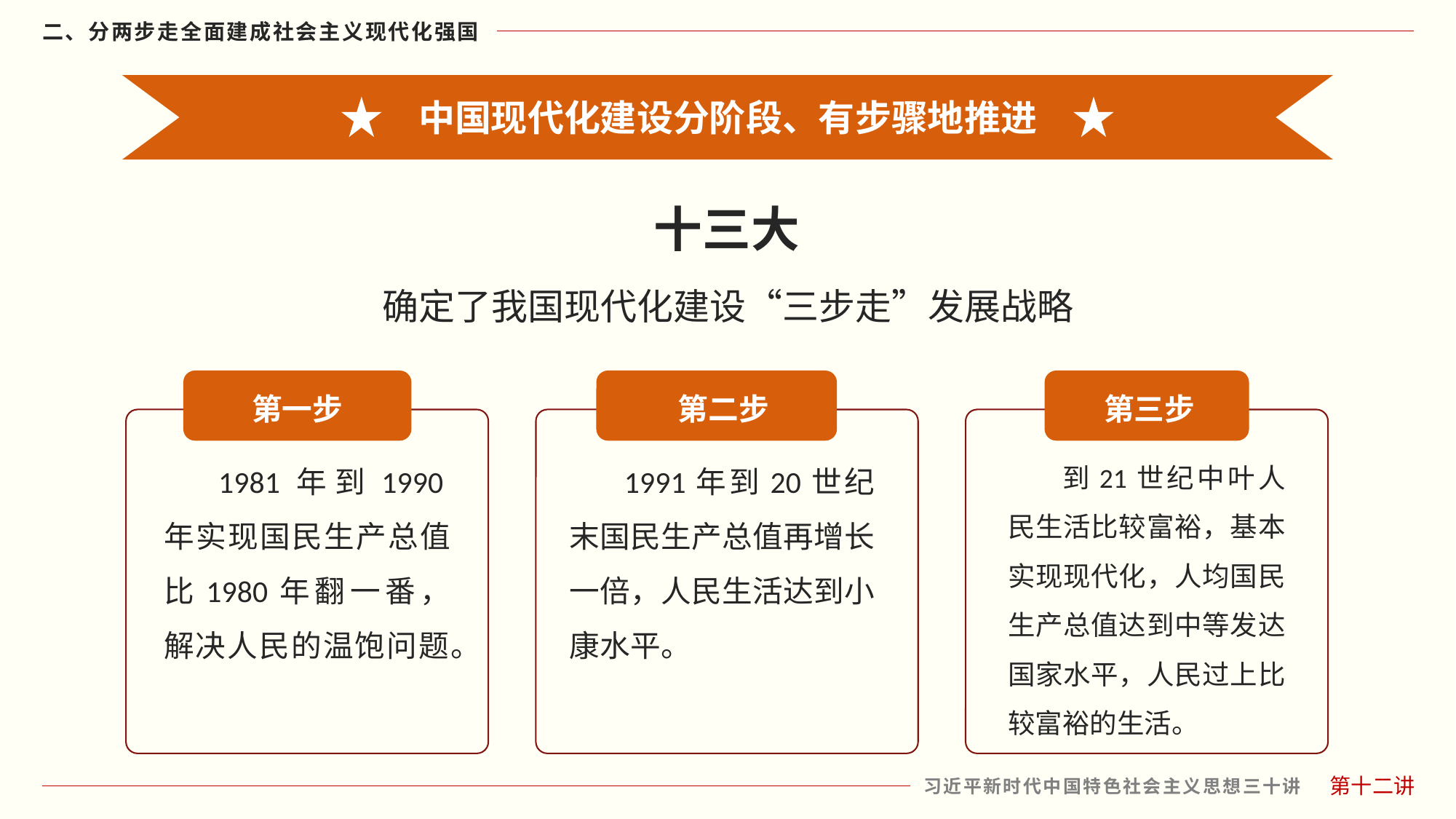

中国现代化建设分阶段、有步骤地推进

十三大
确定了我国现代化建设“三步走”发展战略
第一步

1981年到1990年实现国民生产总值比1980年翻一番，解决人民的温饱问题。
第二步

1991年到20世纪末国民生产总值再增长一倍，人民生活达到小康水平。
第三步

到21世纪中叶人民生活比较富裕，基本实现现代化，人均国民生产总值达到中等发达国家水平，人民过上比较富裕的生活。